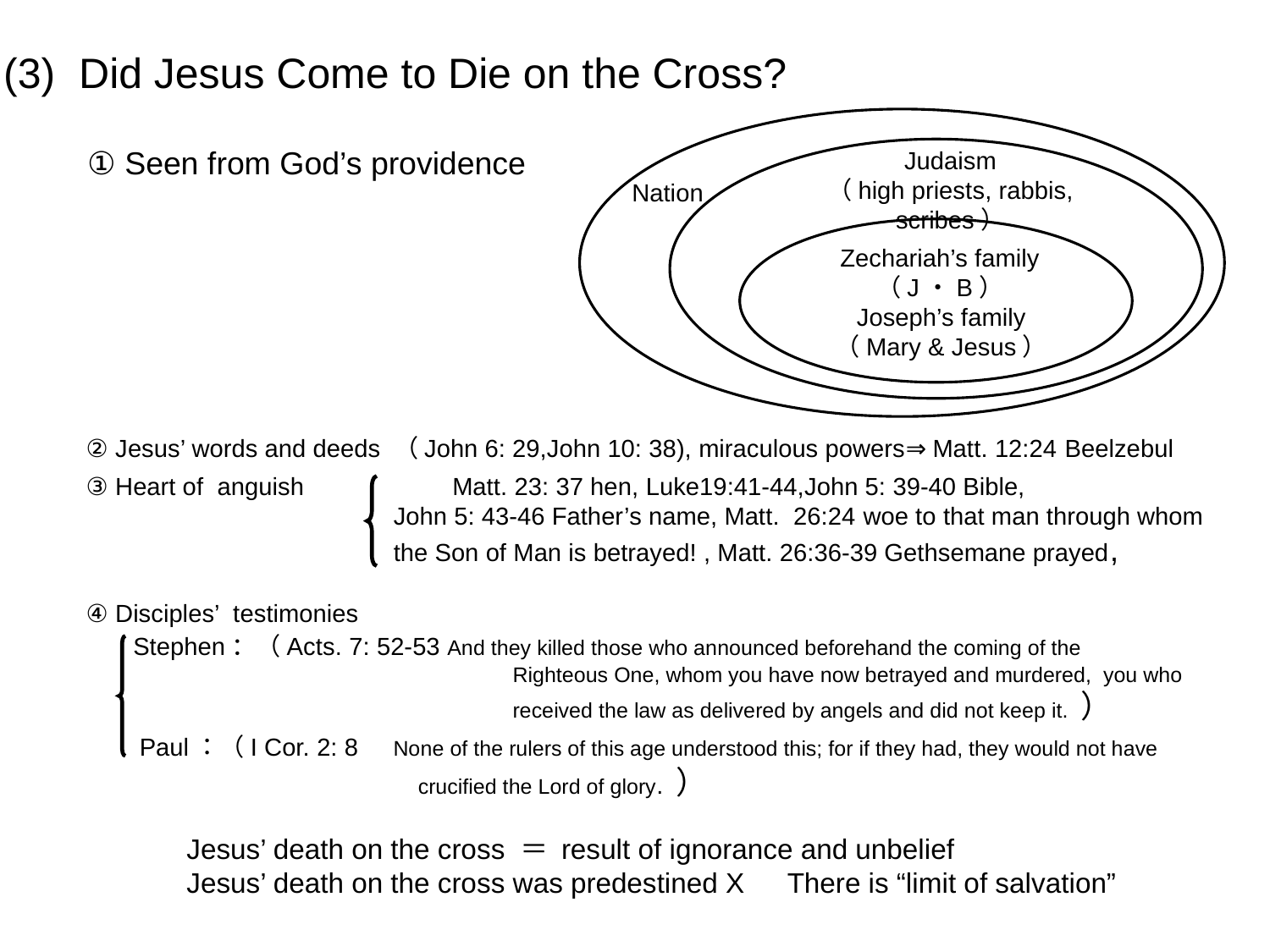

(3)  Did Jesus Come to Die on the Cross?

① Seen from God’s providence
Judaism
（high priests, rabbis, scribes）

Nation

Zechariah’s family
（J・B）
Joseph’s family
（Mary & Jesus）
② Jesus’ words and deeds （John 6: 29,John 10: 38), miraculous powers⇒ Matt. 12:24 Beelzebul
③ Heart of  anguish 	       Matt. 23: 37 hen, Luke19:41-44,John 5: 39-40 Bible,
                                            John 5: 43-46 Father’s name, Matt.  26:24 woe to that man through whom
                                            the Son of Man is betrayed! , Matt. 26:36-39 Gethsemane prayed,

④ Disciples’  testimonies
      Stephen：（Acts. 7: 52-53 And they killed those who announced beforehand the coming of the
                                                                        Righteous One, whom you have now betrayed and murdered,  you who
                                                                        received the law as delivered by angels and did not keep it. ）
      Paul：（I Cor. 2: 8     None of the rulers of this age understood this; for if they had, they would not have
                                                        crucified the Lord of glory. ）

Jesus’ death on the cross ＝ result of ignorance and unbelief
Jesus’ death on the cross was predestined X　There is “limit of salvation”